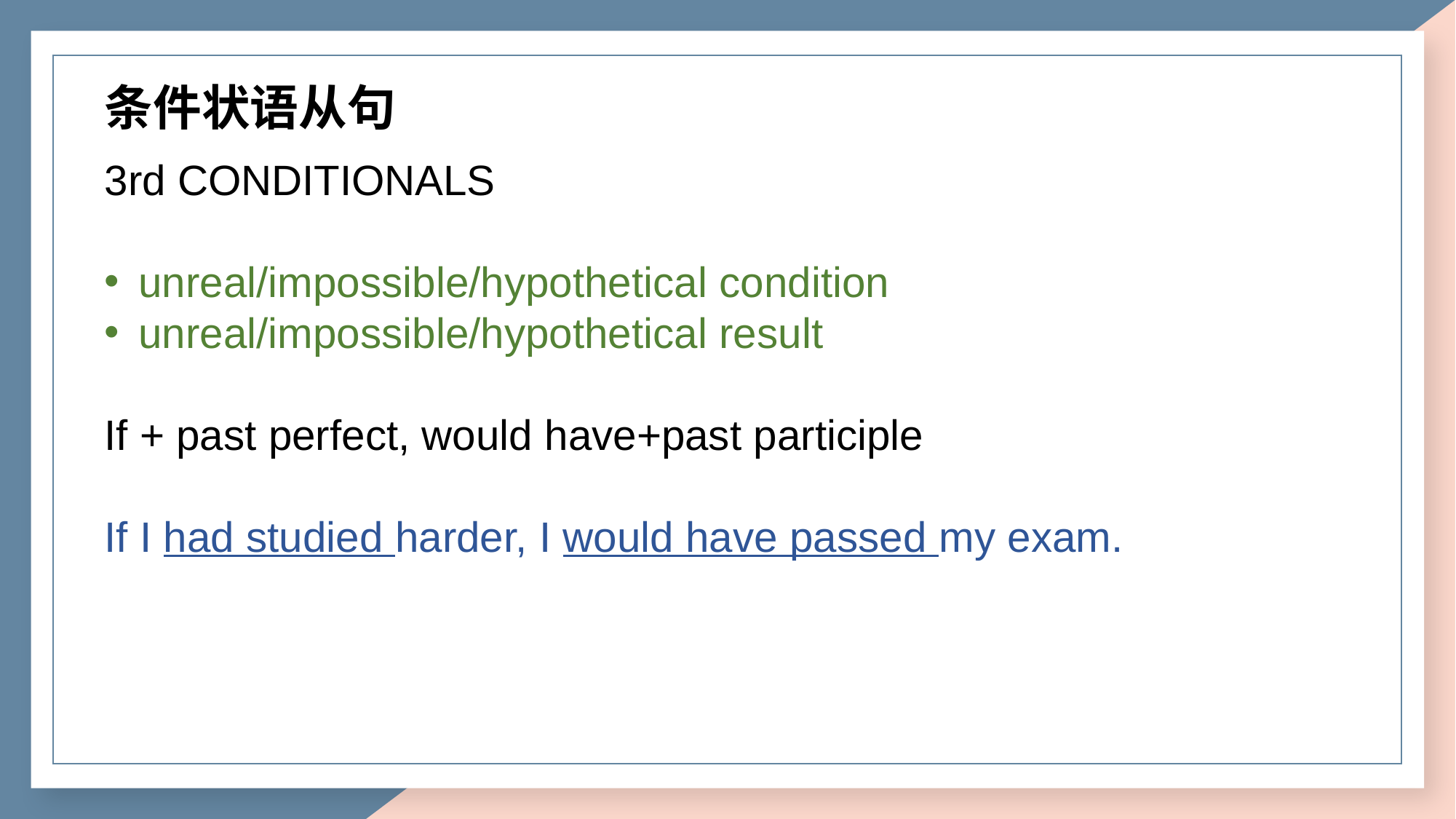

条件状语从句
3rd CONDITIONALS

unreal/impossible/hypothetical condition
unreal/impossible/hypothetical result

If + past perfect, would have+past participle

If I had studied harder, I would have passed my exam.